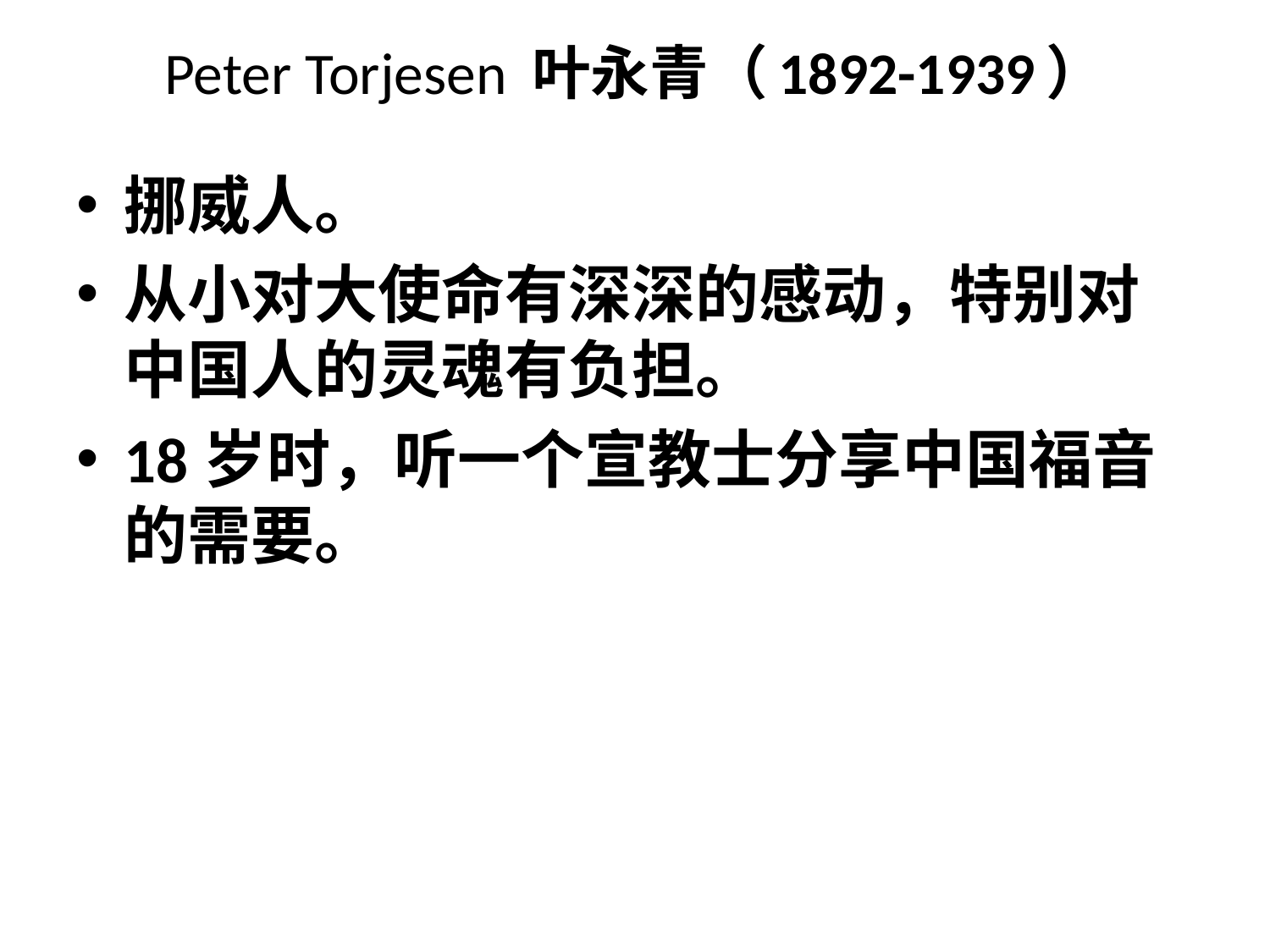

# Peter Torjesen 叶永青（1892-1939）
挪威人。
从小对大使命有深深的感动，特别对中国人的灵魂有负担。
18岁时，听一个宣教士分享中国福音的需要。